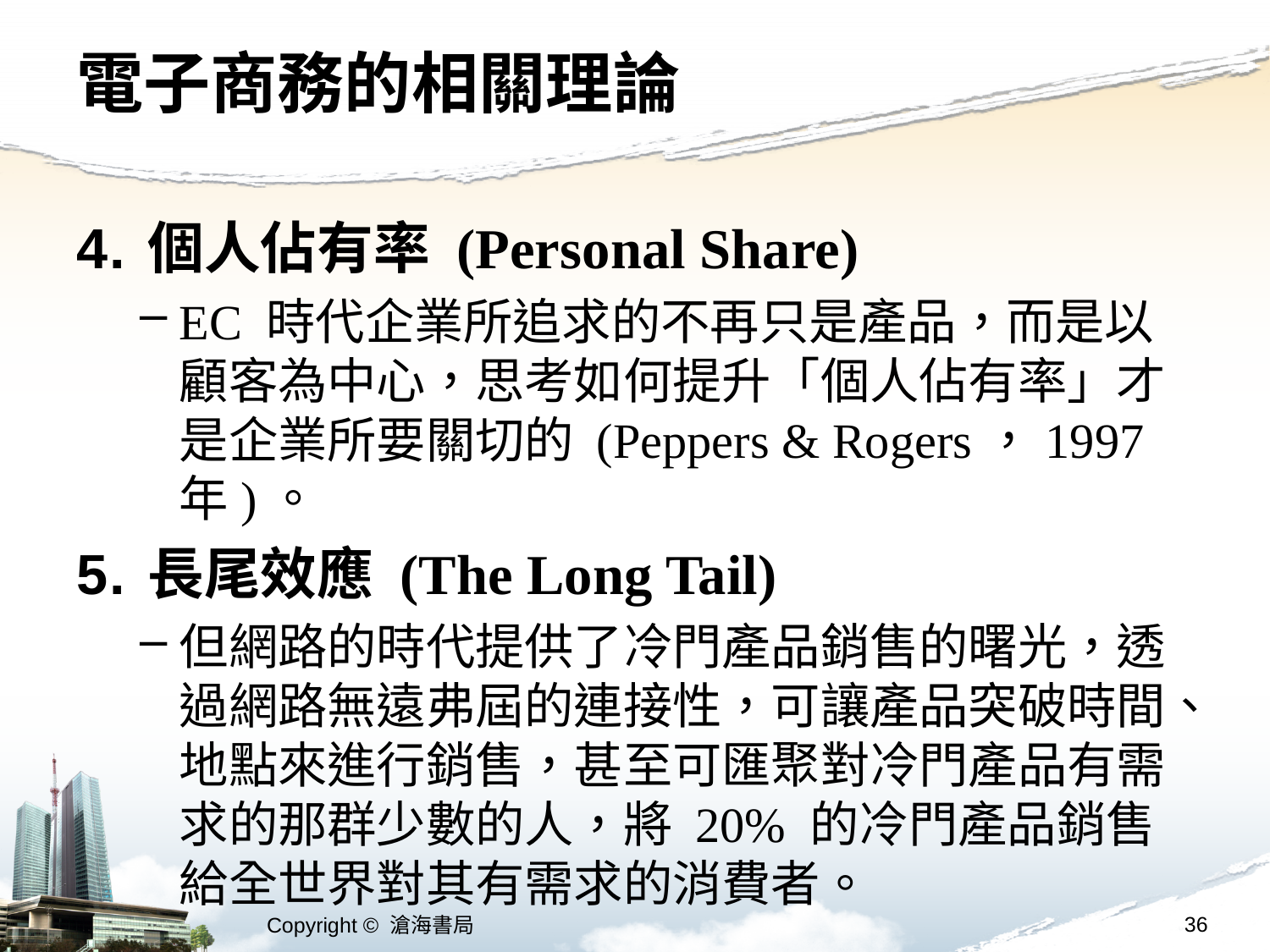

# 電子商務的相關理論
個人佔有率 (Personal Share)
EC 時代企業所追求的不再只是產品，而是以顧客為中心，思考如何提升「個人佔有率」才是企業所要關切的 (Peppers & Rogers，1997 年)。
長尾效應 (The Long Tail)
但網路的時代提供了冷門產品銷售的曙光，透過網路無遠弗屆的連接性，可讓產品突破時間、地點來進行銷售，甚至可匯聚對冷門產品有需求的那群少數的人，將 20% 的冷門產品銷售給全世界對其有需求的消費者。
36
Copyright © 滄海書局